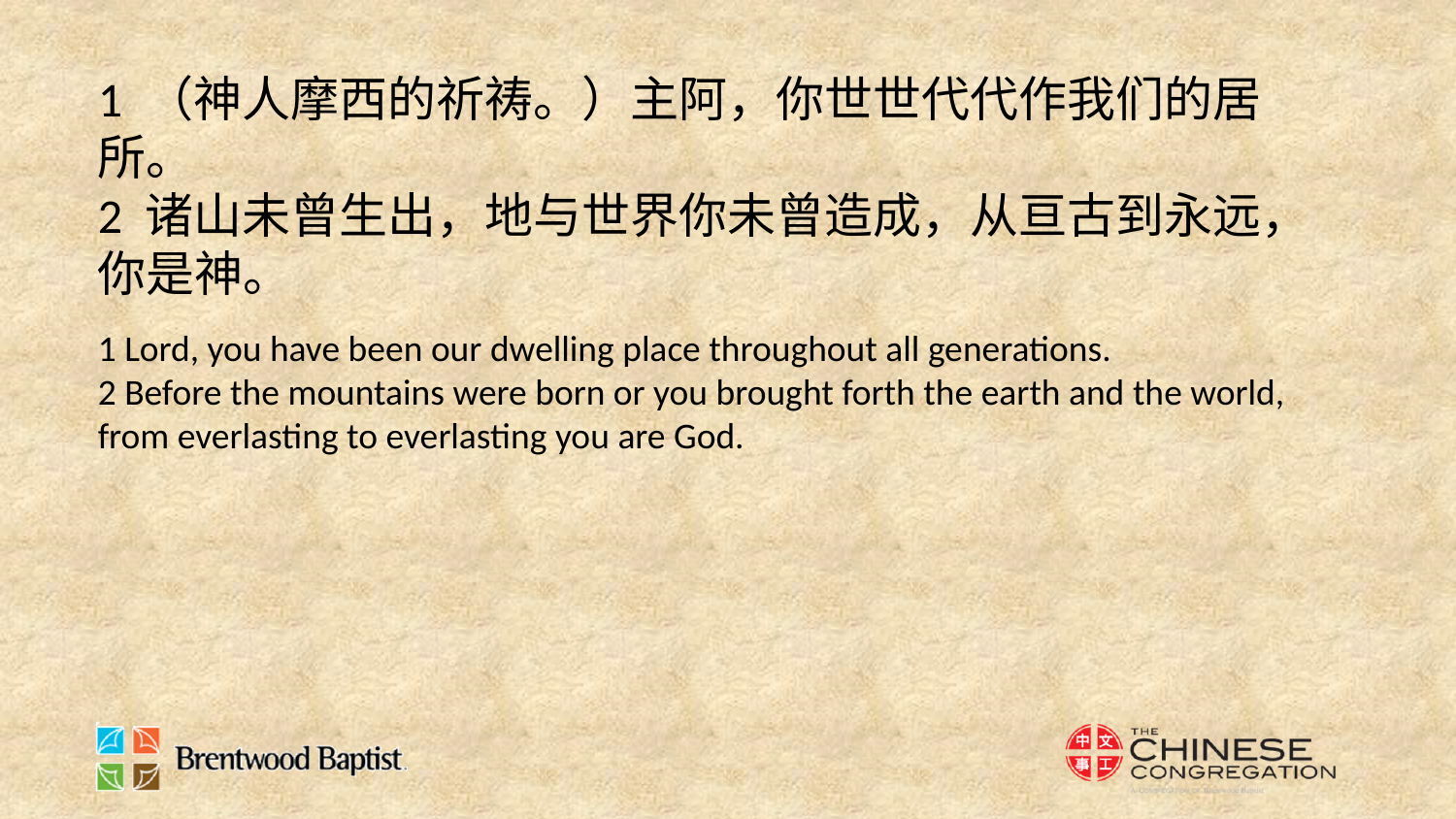

1 （神人摩西的祈祷。）主阿，你世世代代作我们的居所。
2 诸山未曾生出，地与世界你未曾造成，从亘古到永远，你是神。

1 Lord, you have been our dwelling place throughout all generations.
2 Before the mountains were born or you brought forth the earth and the world, from everlasting to everlasting you are God.